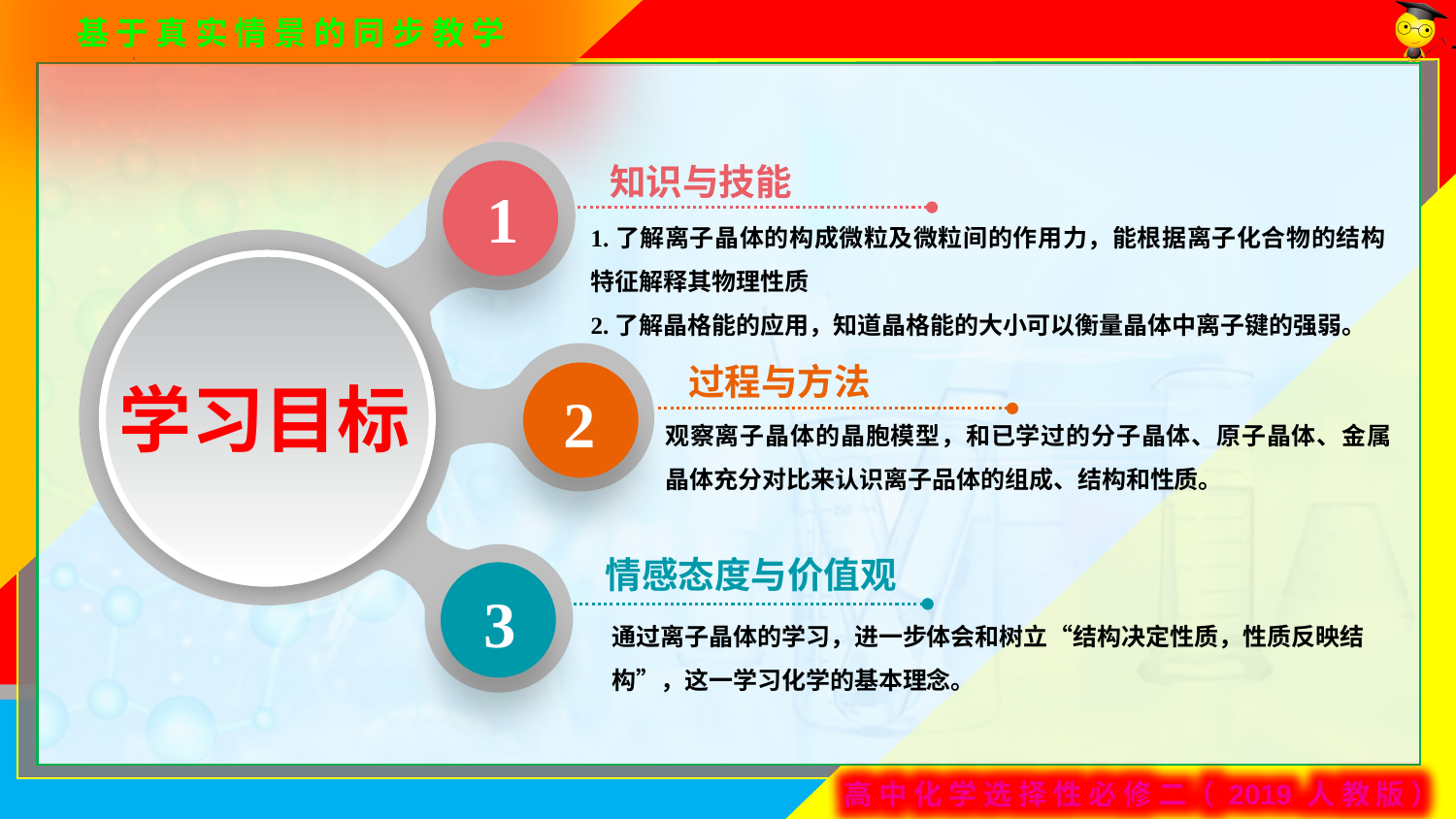

知识与技能
1.了解离子晶体的构成微粒及微粒间的作用力，能根据离子化合物的结构特征解释其物理性质
2.了解晶格能的应用，知道晶格能的大小可以衡量晶体中离子键的强弱。

1

学习目标
2

3
过程与方法

观察离子晶体的晶胞模型，和已学过的分子晶体、原子晶体、金属晶体充分对比来认识离子品体的组成、结构和性质。
情感态度与价值观

通过离子晶体的学习，进一步体会和树立“结构决定性质，性质反映结构”，这一学习化学的基本理念。